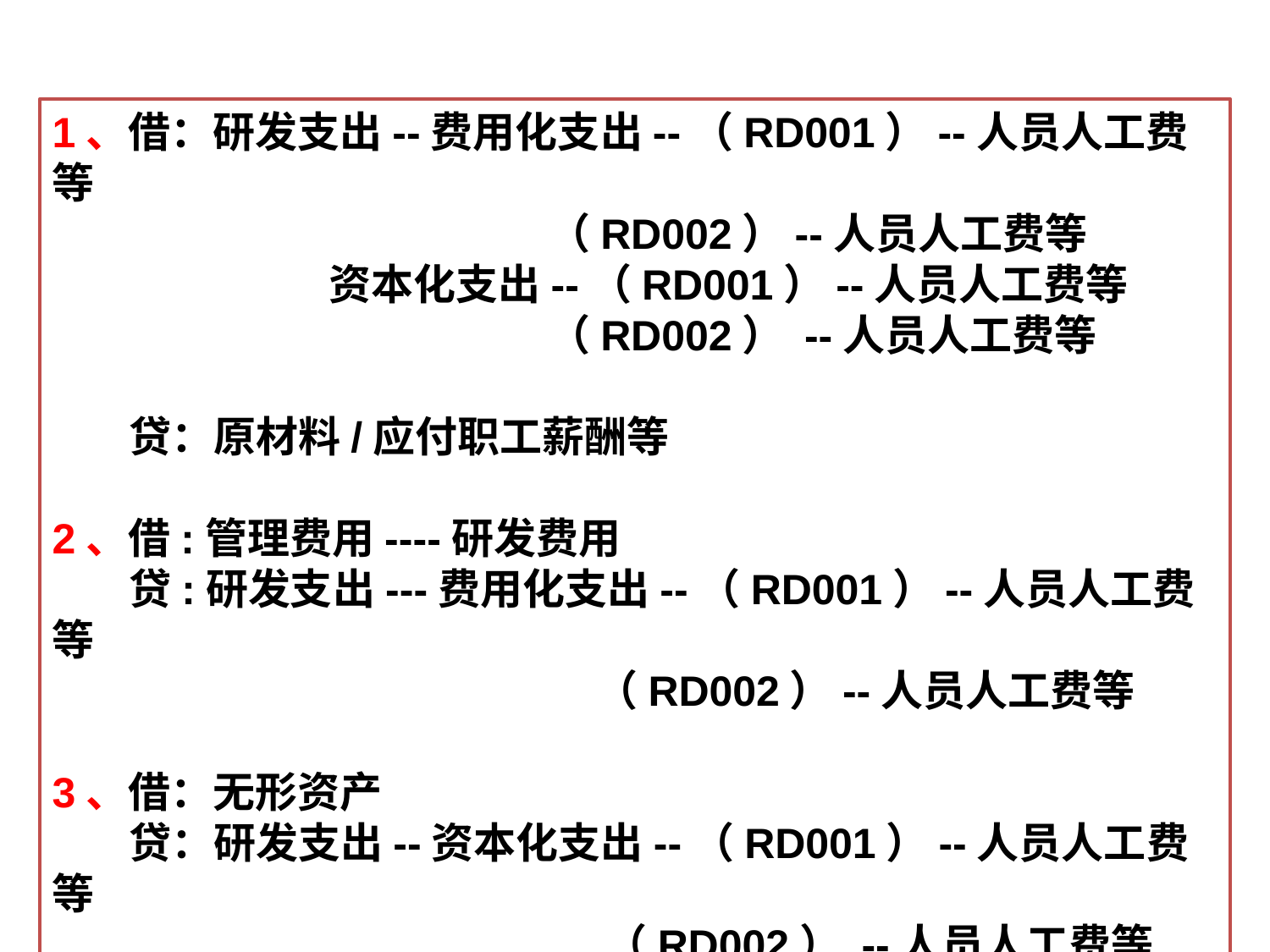

1、借：研发支出--费用化支出--（RD001）--人员人工费等
                                                   （RD002）--人员人工费等
                            资本化支出--（RD001）--人员人工费等
                                                   （RD002） --人员人工费等

       贷：原材料/应付职工薪酬等

2、借:管理费用----研发费用
       贷:研发支出---费用化支出--（RD001）--人员人工费等
                                                        （RD002）--人员人工费等

3、借：无形资产
       贷：研发支出--资本化支出--（RD001）--人员人工费等
                                                         （RD002） --人员人工费等